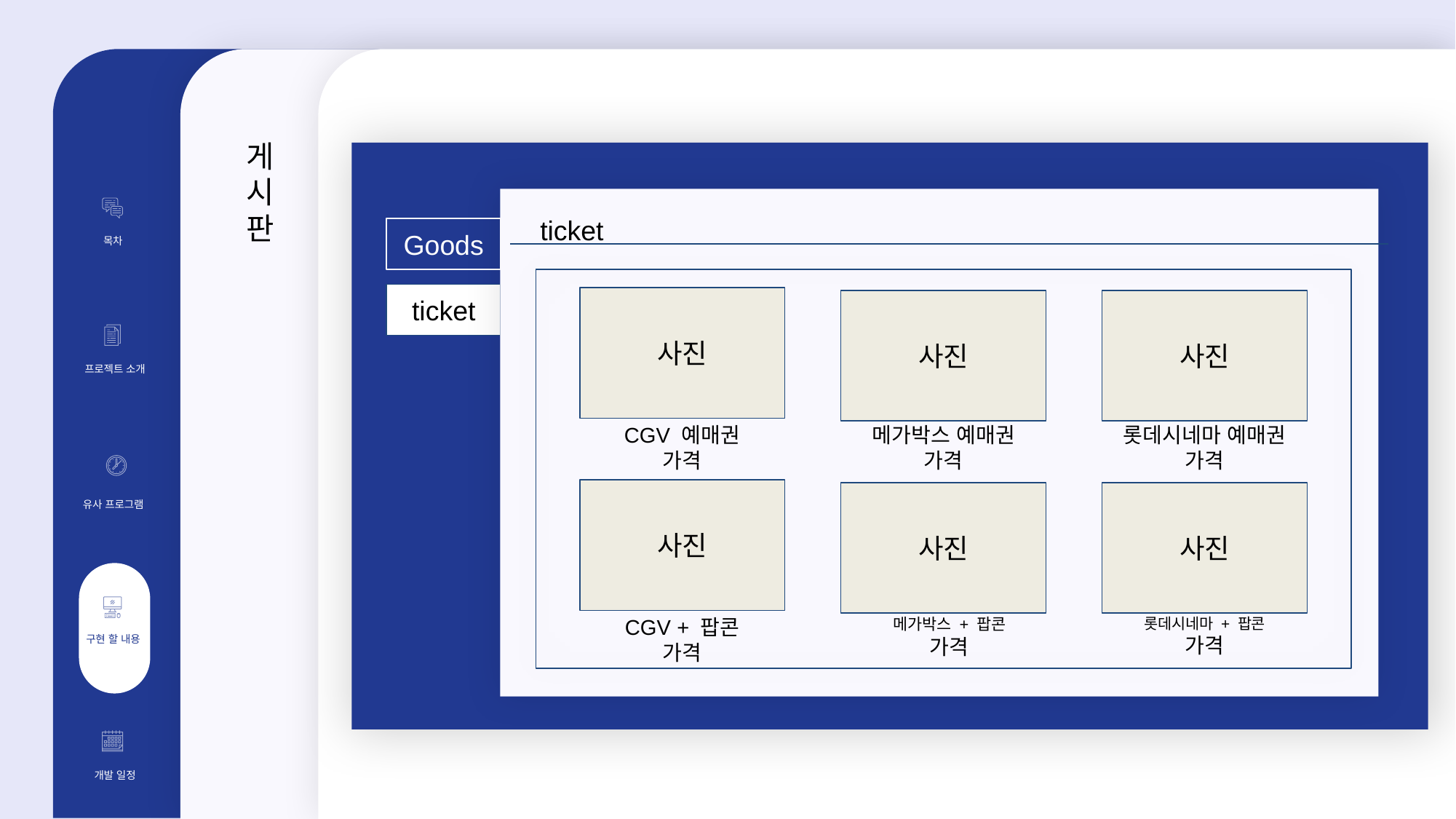

### Chart

| Category |
|---|
게시판

ticket
Goods
목차

ticket
사진
사진
사진

프로젝트 소개
프로젝트
소개
CGV 예매권
가격
메가박스 예매권
가격
롯데시네마 예매권
가격

사진
사진
사진
유사 프로그램

CGV + 팝콘
가격
메가박스 + 팝콘
가격
롯데시네마 + 팝콘
가격
구현 할 내용

개발 일정